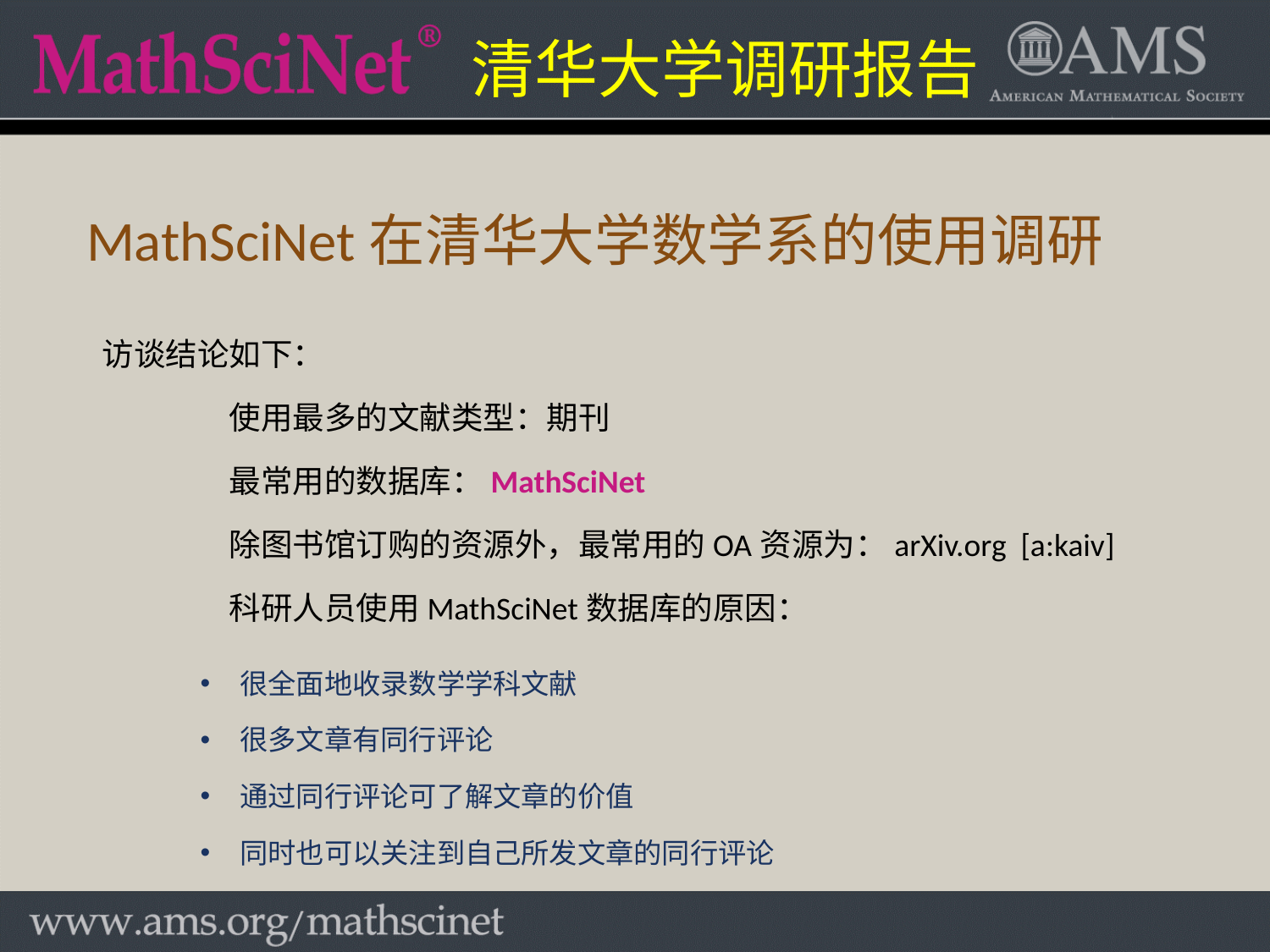

清华大学调研报告
MathSciNet在清华大学数学系的使用调研
访谈结论如下：
	使用最多的文献类型：期刊
	最常用的数据库：MathSciNet
	除图书馆订购的资源外，最常用的OA资源为：arXiv.org  [a:kaiv]
	科研人员使用MathSciNet数据库的原因：
很全面地收录数学学科文献
很多文章有同行评论
通过同行评论可了解文章的价值
同时也可以关注到自己所发文章的同行评论